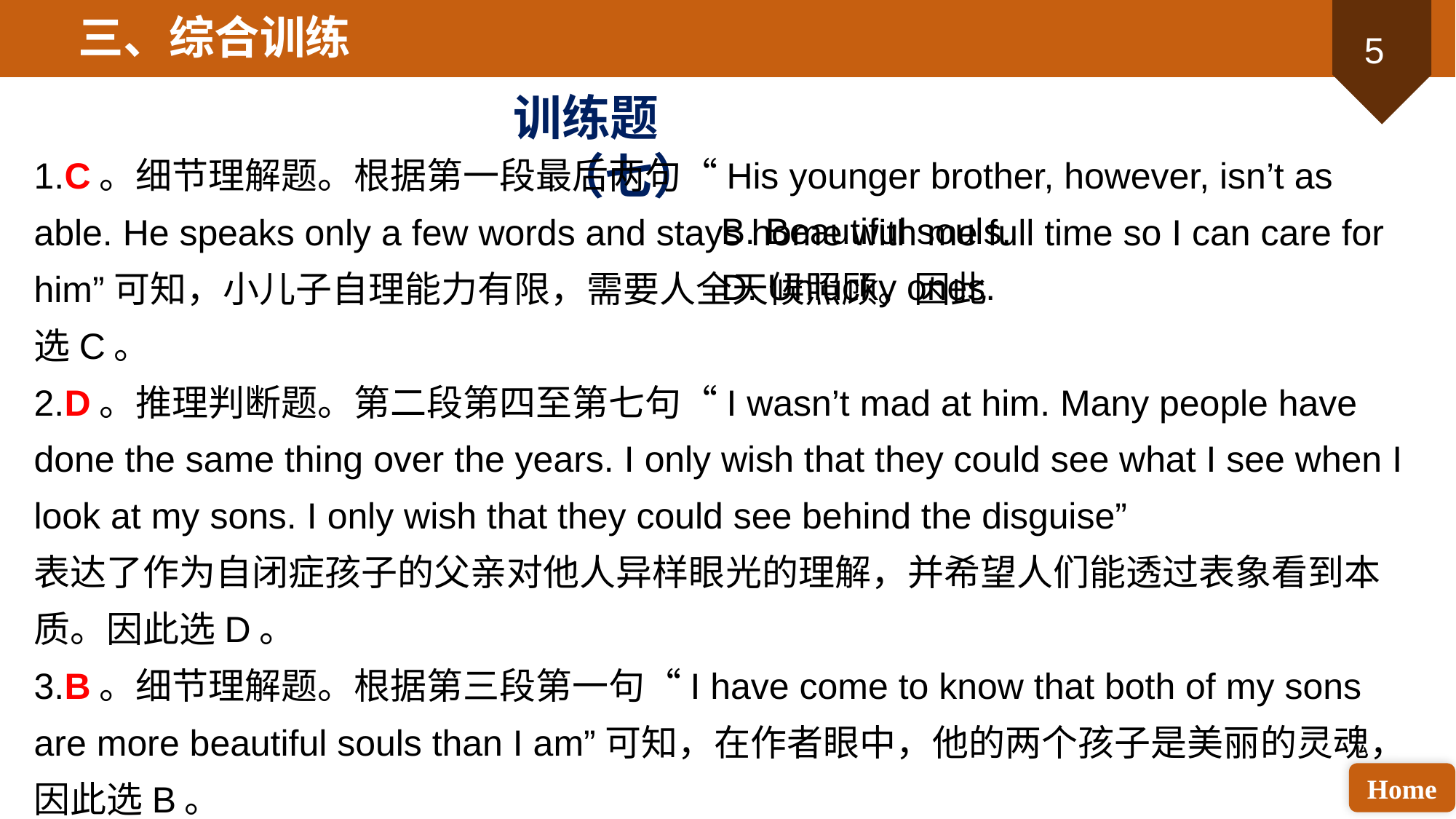

三、综合训练
训练题（七）
1.C。细节理解题。根据第一段最后两句“His younger brother, however, isn’t as able. He speaks only a few words and stays home with me full time so I can care for him”可知，小儿子自理能力有限，需要人全天候照顾。因此
选C。
2.D。推理判断题。第二段第四至第七句“I wasn’t mad at him. Many people have done the same thing over the years. I only wish that they could see what I see when I look at my sons. I only wish that they could see behind the disguise”
表达了作为自闭症孩子的父亲对他人异样眼光的理解，并希望人们能透过表象看到本质。因此选D。
3.B。细节理解题。根据第三段第一句“I have come to know that both of my sons are more beautiful souls than I am”可知，在作者眼中，他的两个孩子是美丽的灵魂，因此选B。
B. Beautiful souls.
D. Unlucky ones.